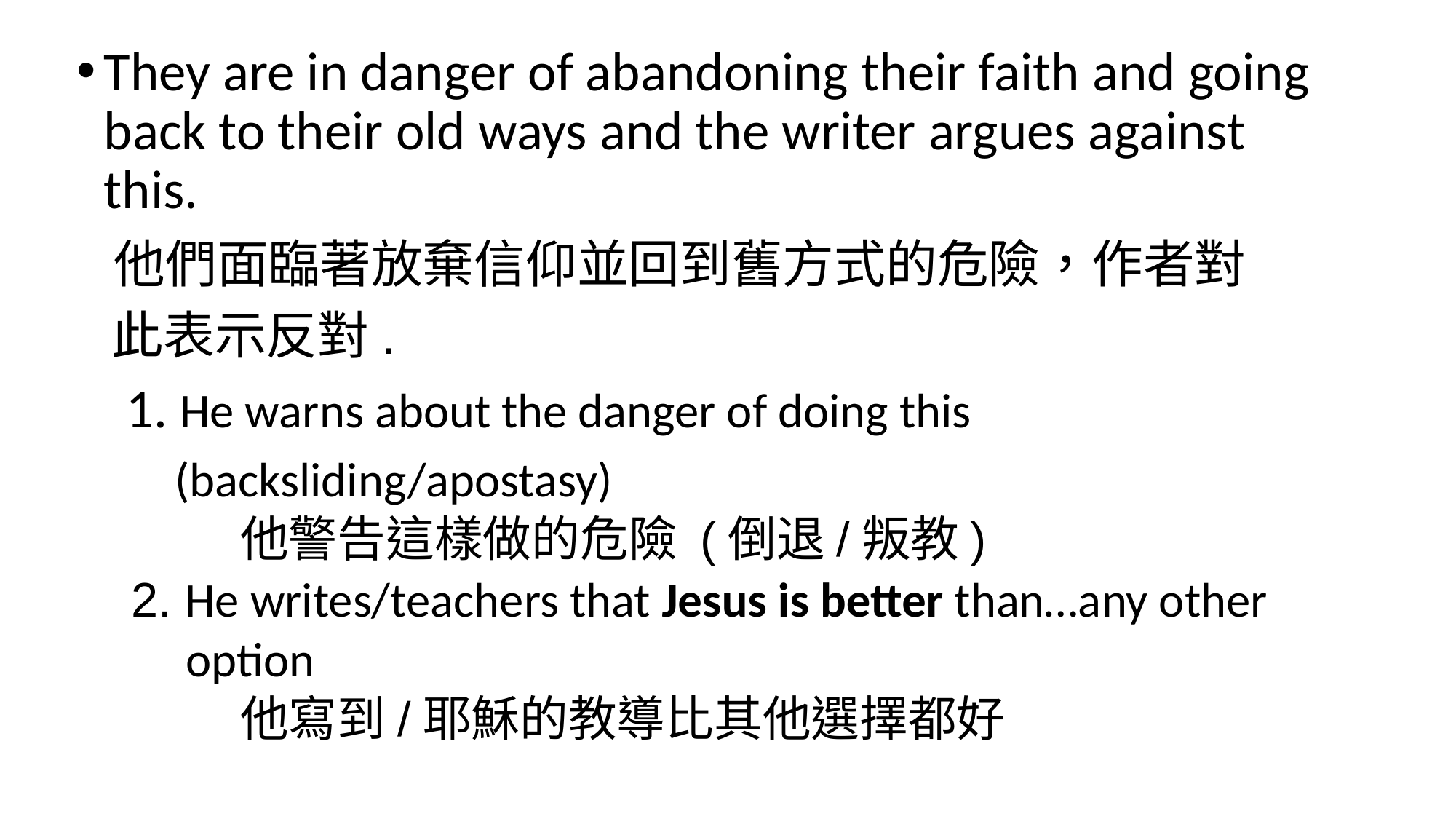

They are in danger of abandoning their faith and going back to their old ways and the writer argues against this.
  他們面臨著放棄信仰並回到舊方式的危險，作者對
  此表示反對.
    1. He warns about the danger of doing this
         (backsliding/apostasy)
	他警告這樣做的危險 (倒退/叛教)
2. He writes/teachers that Jesus is better than…any other
     option
	他寫到/耶穌的教導比其他選擇都好